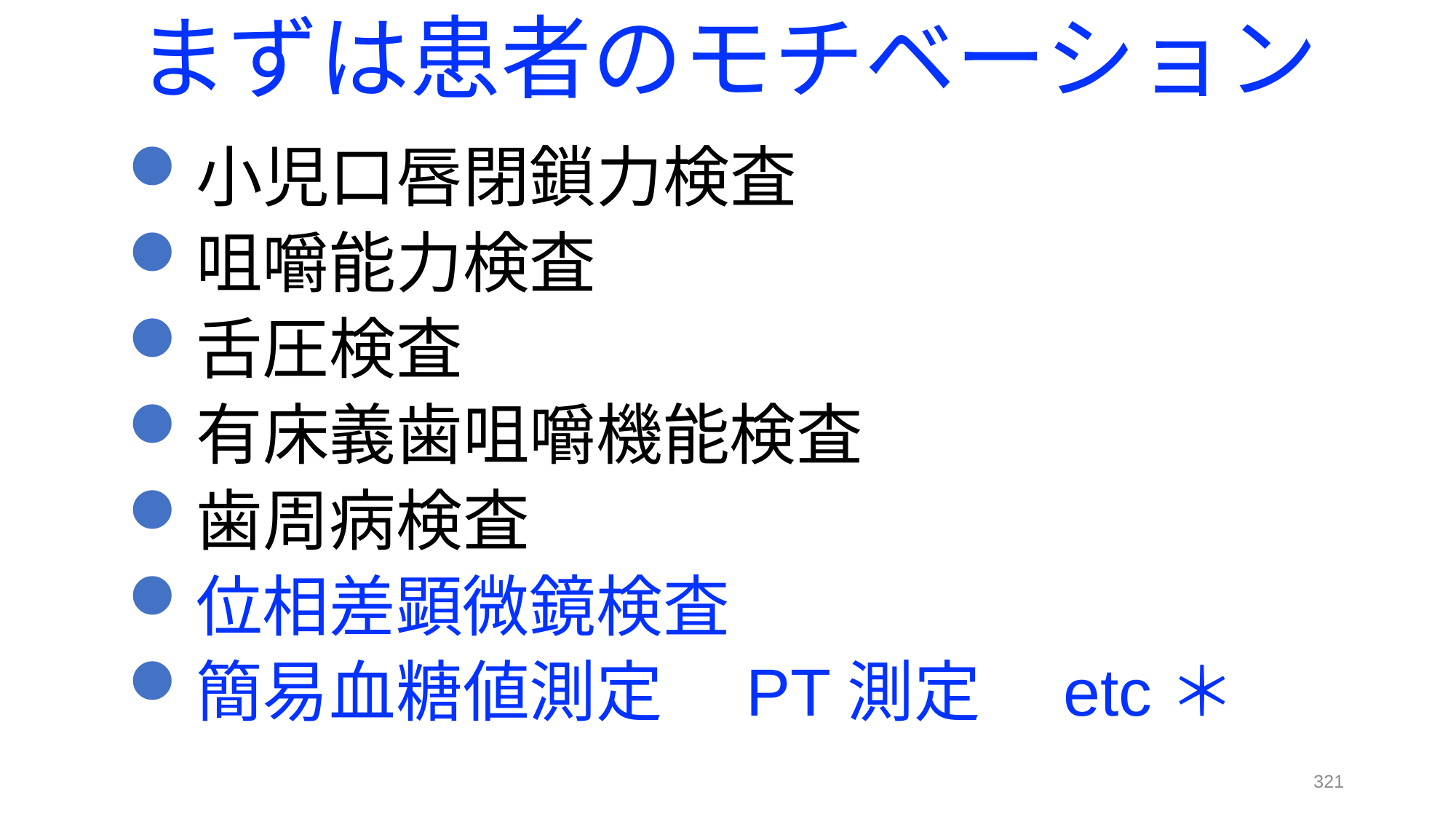

まずは患者のモチベーション
小児口唇閉鎖力検査
咀嚼能力検査
舌圧検査
有床義歯咀嚼機能検査
歯周病検査
位相差顕微鏡検査
簡易血糖値測定　PT測定　etc＊

321